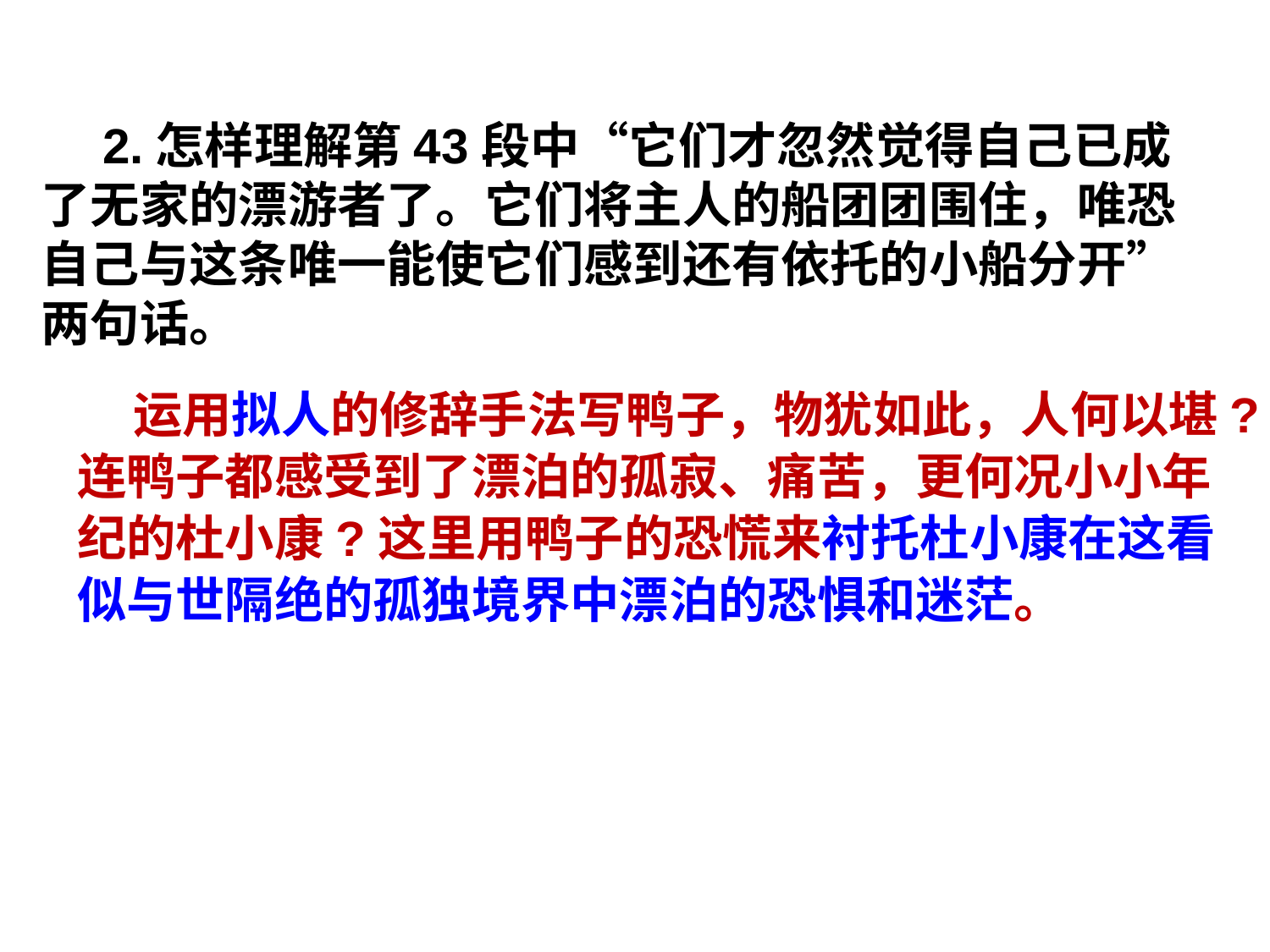

2.怎样理解第43段中“它们才忽然觉得自己已成了无家的漂游者了。它们将主人的船团团围住，唯恐自己与这条唯一能使它们感到还有依托的小船分开”两句话。
    运用拟人的修辞手法写鸭子，物犹如此，人何以堪?连鸭子都感受到了漂泊的孤寂、痛苦，更何况小小年纪的杜小康?这里用鸭子的恐慌来衬托杜小康在这看似与世隔绝的孤独境界中漂泊的恐惧和迷茫。